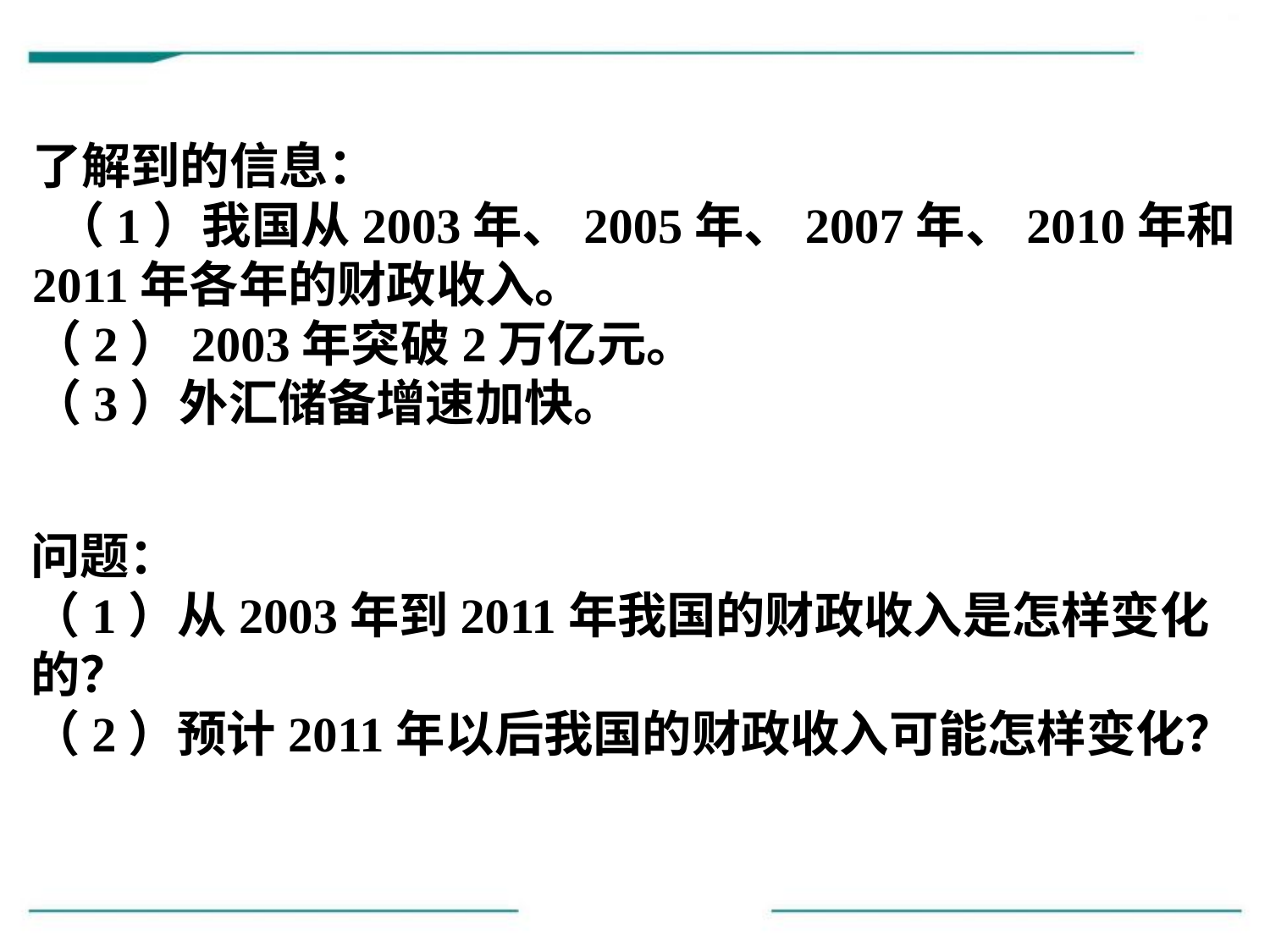

了解到的信息：
 （1）我国从2003年、2005年、2007年、2010年和2011年各年的财政收入。
（2）2003年突破2万亿元。
（3）外汇储备增速加快。
问题：
（1）从2003年到2011年我国的财政收入是怎样变化的？
（2）预计2011年以后我国的财政收入可能怎样变化？